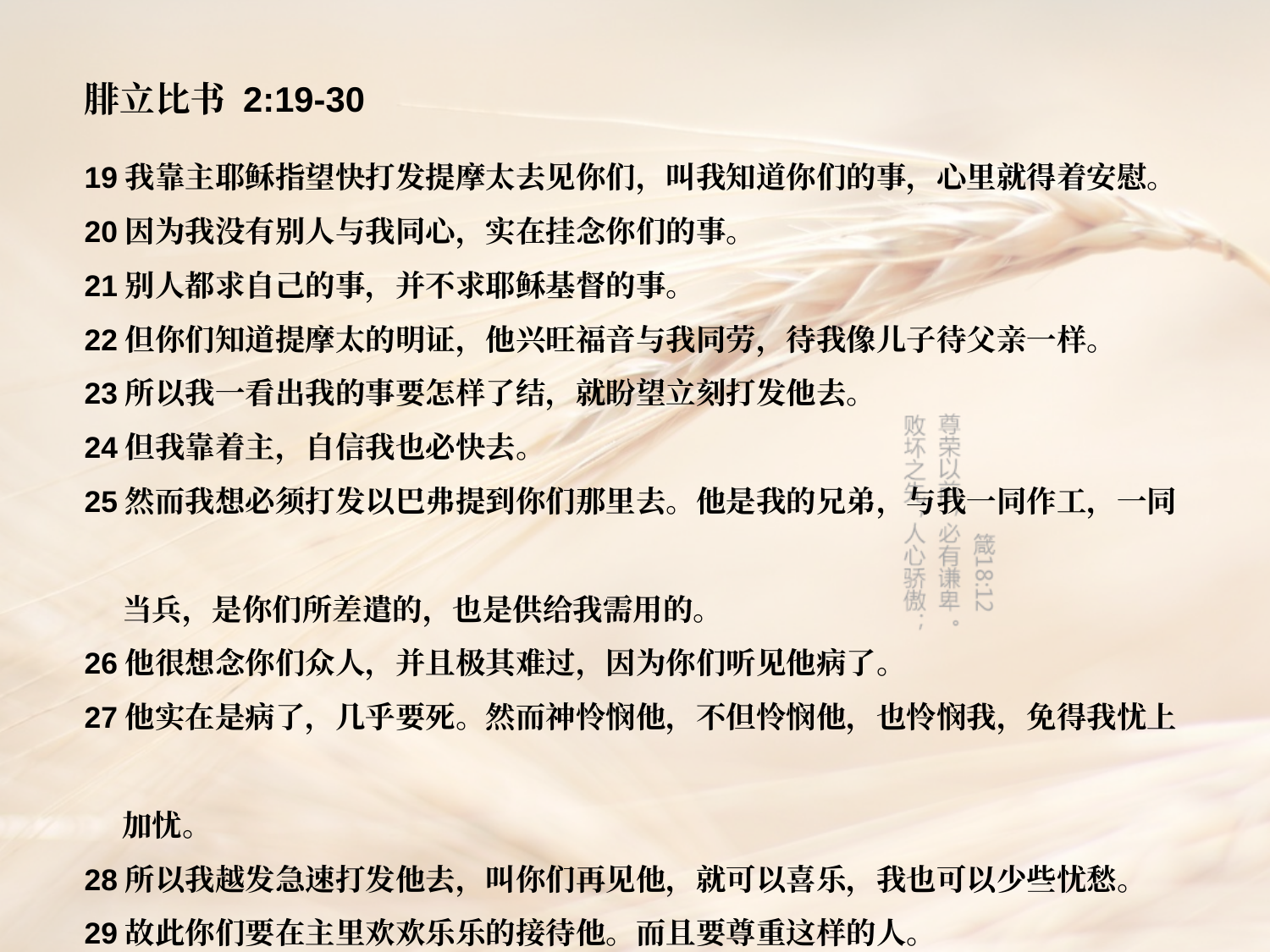

腓立比书 2:19-30
19我靠主耶稣指望快打发提摩太去见你们，叫我知道你们的事，心里就得着安慰。
20因为我没有别人与我同心，实在挂念你们的事。
21别人都求自己的事，并不求耶稣基督的事。
22但你们知道提摩太的明证，他兴旺福音与我同劳，待我像儿子待父亲一样。
23所以我一看出我的事要怎样了结，就盼望立刻打发他去。
24但我靠着主，自信我也必快去。
25然而我想必须打发以巴弗提到你们那里去。他是我的兄弟，与我一同作工，一同
    当兵，是你们所差遣的，也是供给我需用的。
26他很想念你们众人，并且极其难过，因为你们听见他病了。
27他实在是病了，几乎要死。然而神怜悯他，不但怜悯他，也怜悯我，免得我忧上
    加忧。
28所以我越发急速打发他去，叫你们再见他，就可以喜乐，我也可以少些忧愁。
29故此你们要在主里欢欢乐乐的接待他。而且要尊重这样的人。
30因他为作基督的工夫，几乎至死，不顾性命，要补足你们供给我不及之处。